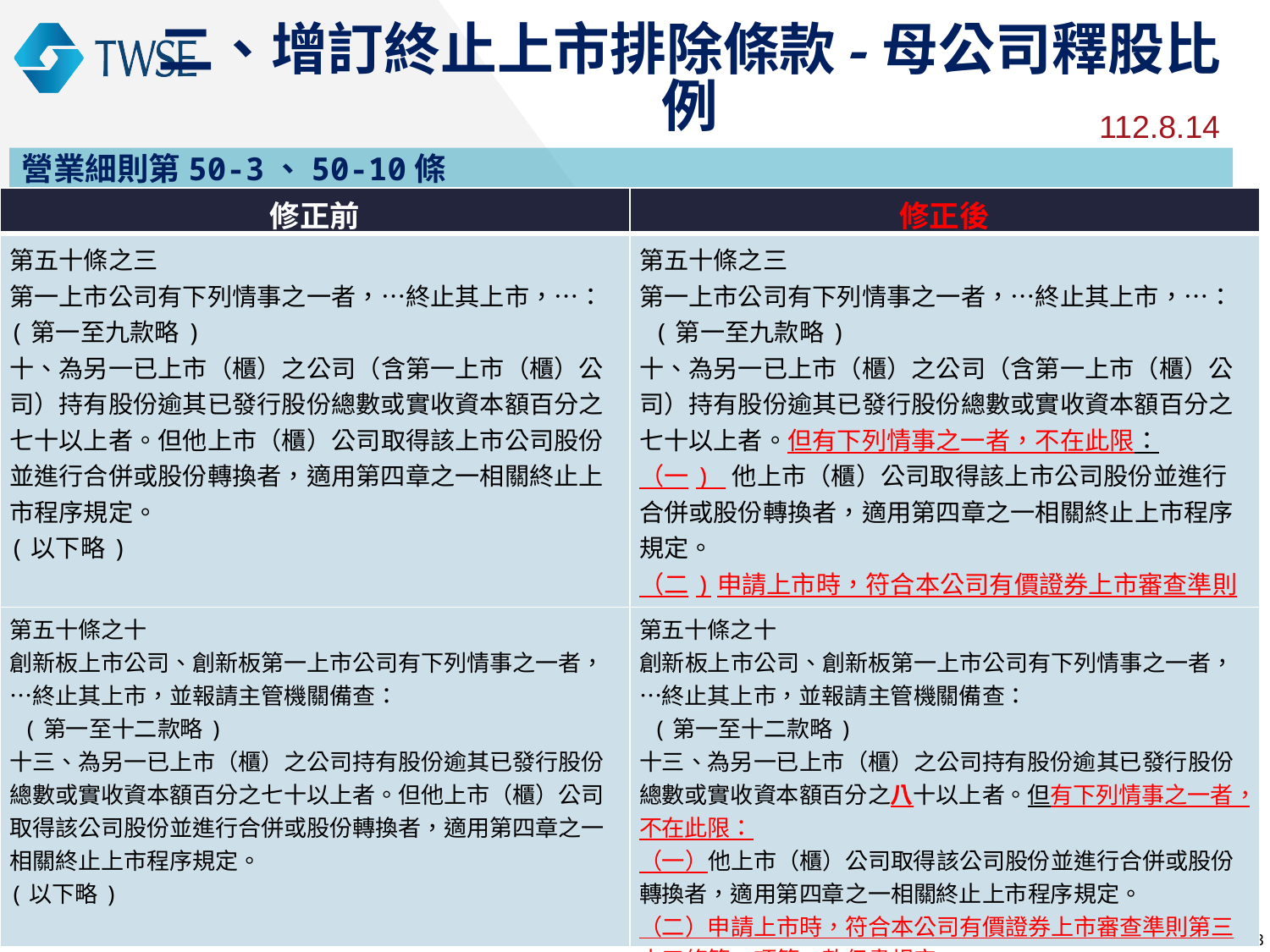

二、增訂終止上市排除條款-母公司釋股比例
112.8.14
營業細則第50-3、50-10條
| 修正前 | 修正後 |
| --- | --- |
| 第五十條之三 第一上市公司有下列情事之一者，…終止其上市，…： (第一至九款略) 十、為另一已上市（櫃）之公司（含第一上市（櫃）公司）持有股份逾其已發行股份總數或實收資本額百分之七十以上者。但他上市（櫃）公司取得該上市公司股份並進行合併或股份轉換者，適用第四章之一相關終止上市程序規定。 (以下略) | 第五十條之三 第一上市公司有下列情事之一者，…終止其上市，…： (第一至九款略) 十、為另一已上市（櫃）之公司（含第一上市（櫃）公司）持有股份逾其已發行股份總數或實收資本額百分之七十以上者。但有下列情事之一者，不在此限： （一) 他上市（櫃）公司取得該上市公司股份並進行合併或股份轉換者，適用第四章之一相關終止上市程序規定。 （二)申請上市時，符合本公司有價證券上市審查準則第二十八條之六第一項第三款但書規定。 (以下略) |
| 第五十條之十 創新板上市公司、創新板第一上市公司有下列情事之一者，…終止其上市，並報請主管機關備查： (第一至十二款略) 十三、為另一已上市（櫃）之公司持有股份逾其已發行股份總數或實收資本額百分之七十以上者。但他上市（櫃）公司取得該公司股份並進行合併或股份轉換者，適用第四章之一相關終止上市程序規定。 (以下略) | 第五十條之十 創新板上市公司、創新板第一上市公司有下列情事之一者，…終止其上市，並報請主管機關備查： (第一至十二款略) 十三、為另一已上市（櫃）之公司持有股份逾其已發行股份總數或實收資本額百分之八十以上者。但有下列情事之一者，不在此限： （一）他上市（櫃）公司取得該公司股份並進行合併或股份轉換者，適用第四章之一相關終止上市程序規定。 （二）申請上市時，符合本公司有價證券上市審查準則第三十三條第一項第一款但書規定。 (以下略) |

23
23